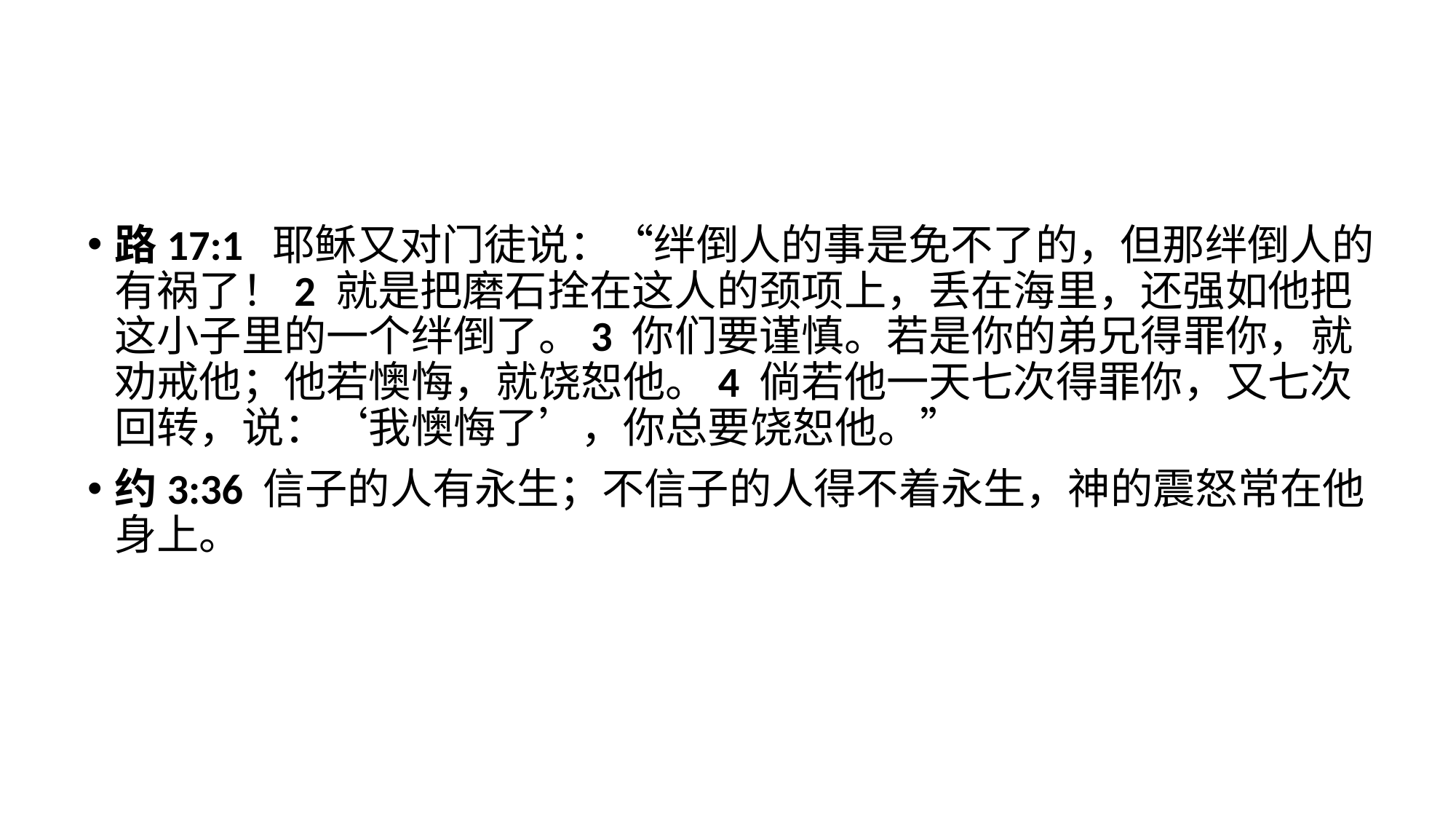

路17:1  耶稣又对门徒说：“绊倒人的事是免不了的，但那绊倒人的有祸了！2 就是把磨石拴在这人的颈项上，丢在海里，还强如他把这小子里的一个绊倒了。3 你们要谨慎。若是你的弟兄得罪你，就劝戒他；他若懊悔，就饶恕他。4 倘若他一天七次得罪你，又七次回转，说：‘我懊悔了’，你总要饶恕他。”
约3:36 信子的人有永生；不信子的人得不着永生，神的震怒常在他身上。